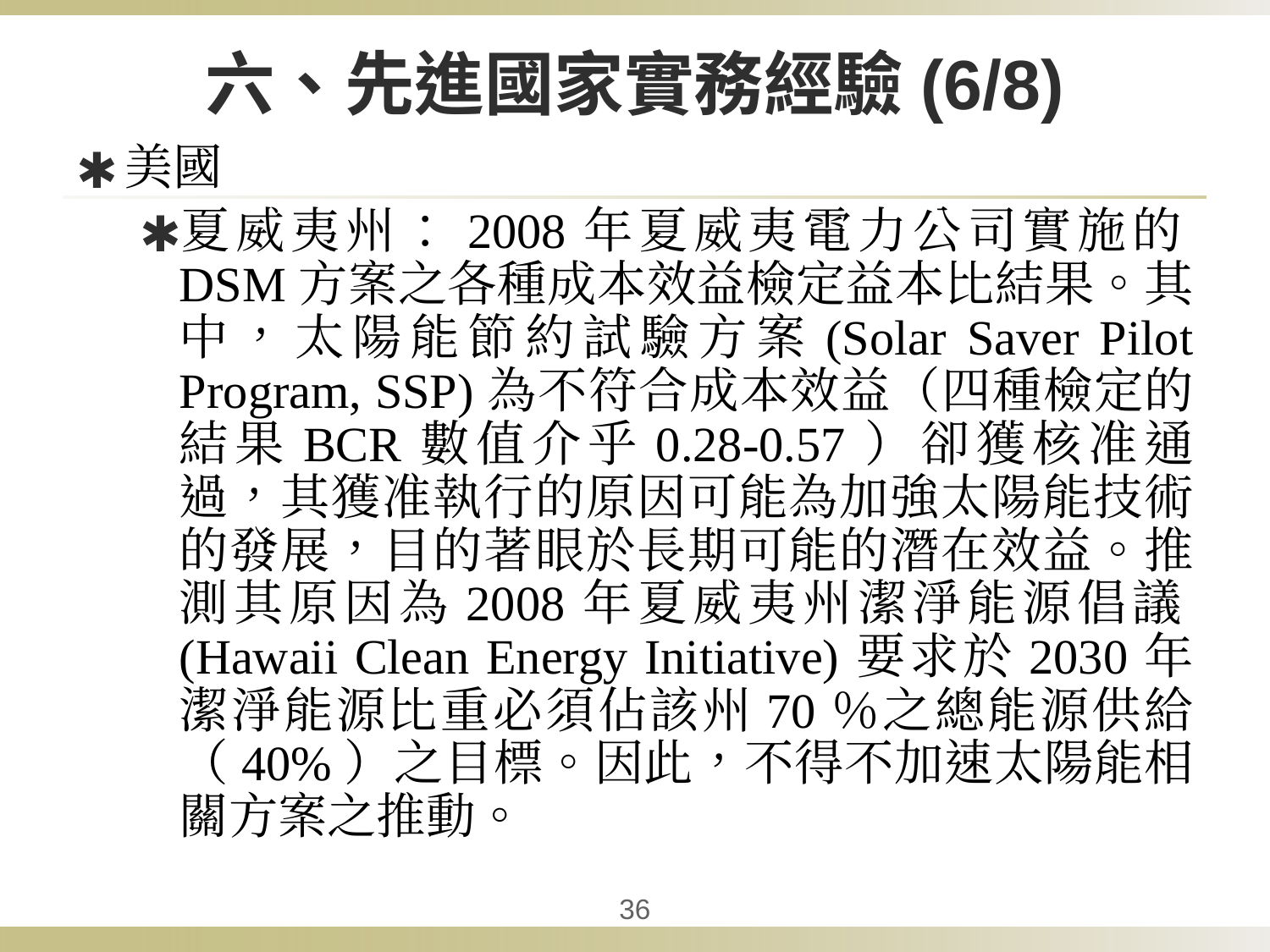

# 六、先進國家實務經驗(6/8)
美國
夏威夷州：2008年夏威夷電力公司實施的DSM方案之各種成本效益檢定益本比結果。其中，太陽能節約試驗方案(Solar Saver Pilot Program, SSP)為不符合成本效益（四種檢定的結果BCR數值介乎0.28-0.57）卻獲核准通過，其獲准執行的原因可能為加強太陽能技術的發展，目的著眼於長期可能的潛在效益。推測其原因為2008年夏威夷州潔淨能源倡議(Hawaii Clean Energy Initiative)要求於2030年潔淨能源比重必須佔該州70％之總能源供給（40%）之目標。因此，不得不加速太陽能相關方案之推動。

36